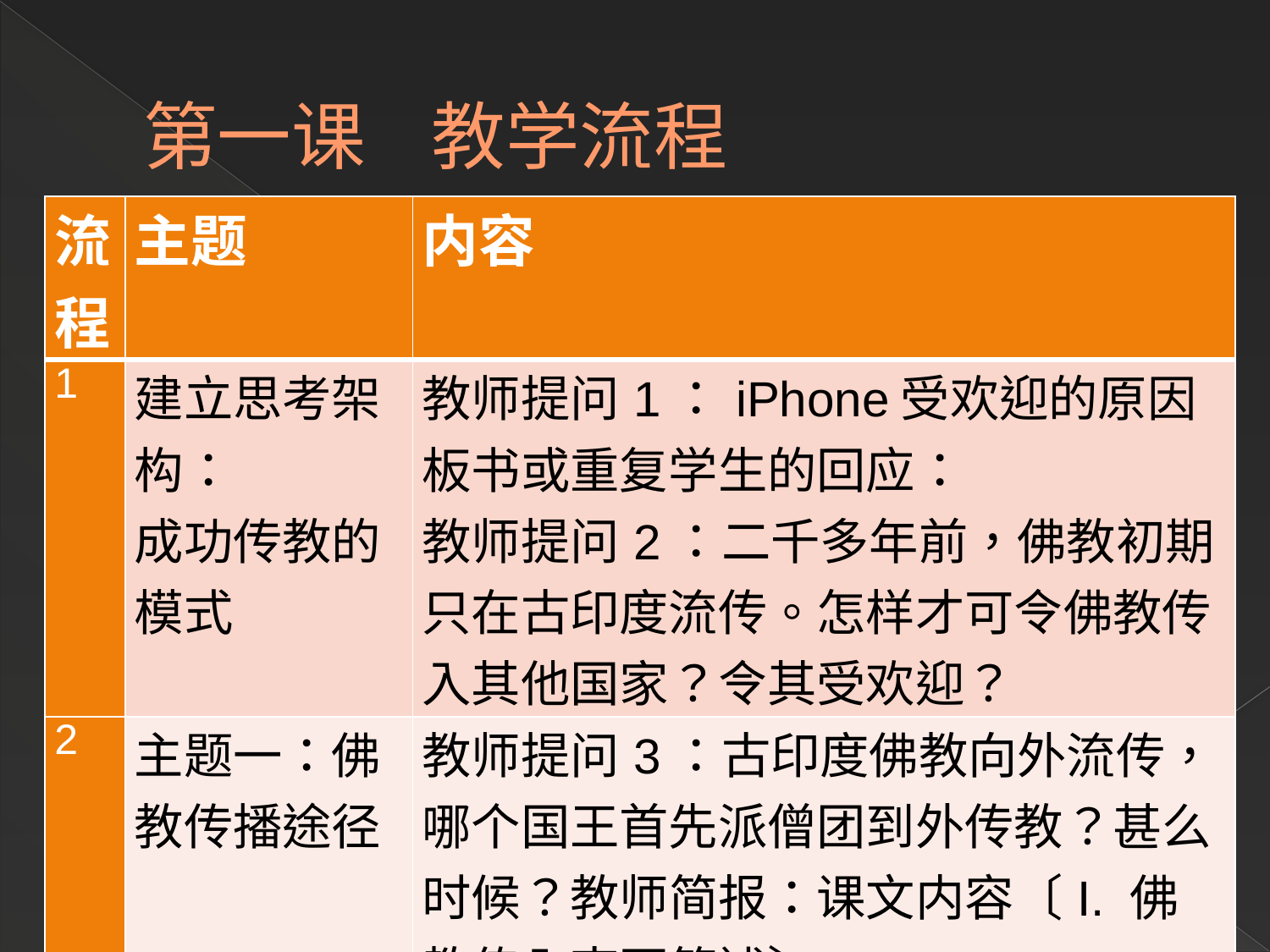

# 第一课    教学流程
| 流程 | 主题 | 内容 |
| --- | --- | --- |
| 1 | 建立思考架构： 成功传教的模式 | 教师提问1：iPhone受欢迎的原因 板书或重复学生的回应： 教师提问2：二千多年前，佛教初期只在古印度流传。怎样才可令佛教传入其他国家？令其受欢迎？ |
| 2 | 主题一：佛教传播途径 | 教师提问3：古印度佛教向外流传，哪个国王首先派僧团到外传教？甚么时候？教师简报：课文内容〔I. 佛教传入南亚简述〕 |